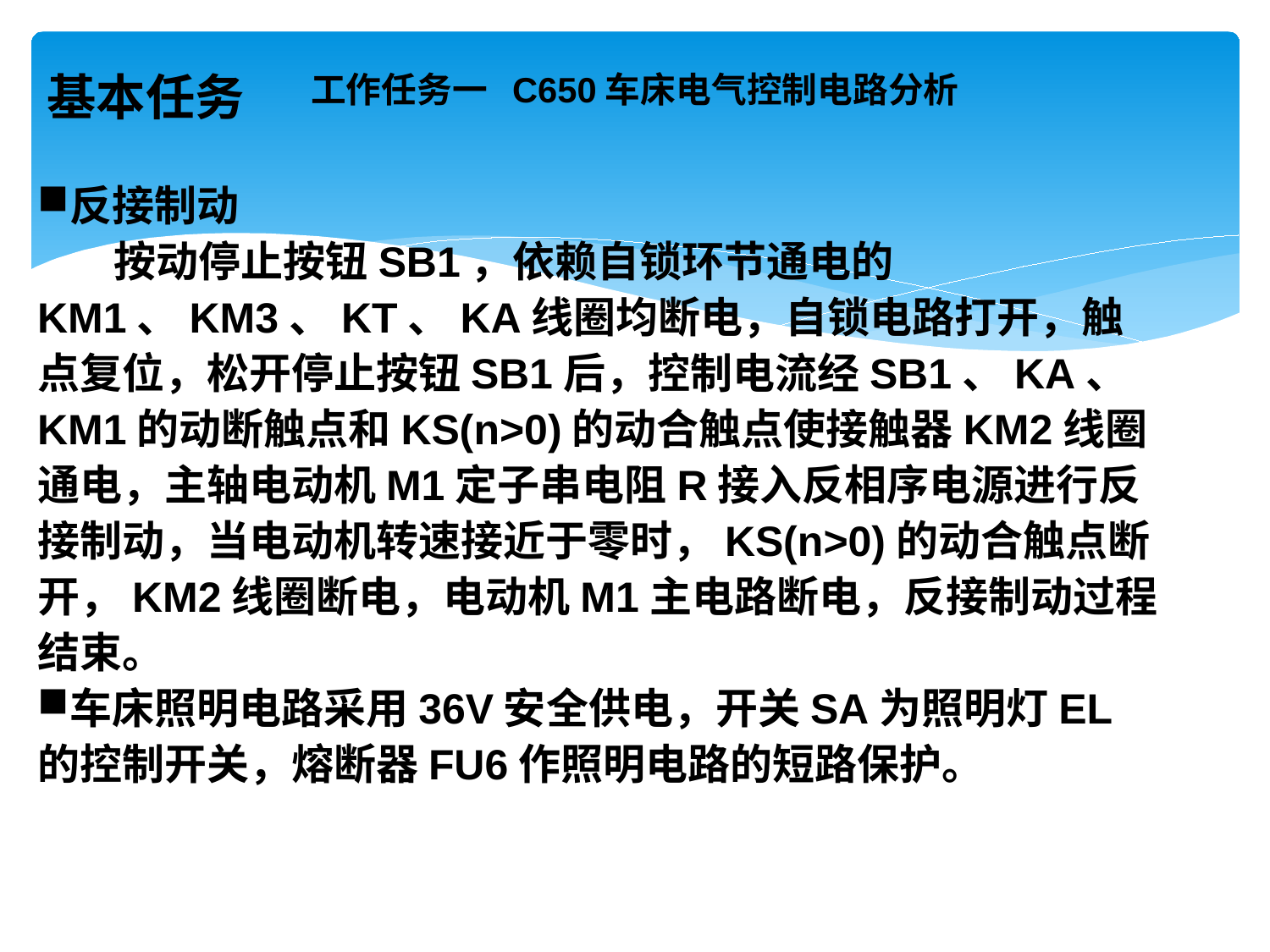

# 工作任务一  C650车床电气控制电路分析
基本任务
反接制动
       按动停止按钮SB1，依赖自锁环节通电的KM1、KM3、KT、KA线圈均断电，自锁电路打开，触点复位，松开停止按钮SB1后，控制电流经SB1、KA、KM1的动断触点和KS(n>0)的动合触点使接触器KM2线圈通电，主轴电动机M1定子串电阻R接入反相序电源进行反接制动，当电动机转速接近于零时，KS(n>0)的动合触点断开，KM2线圈断电，电动机M1主电路断电，反接制动过程结束。
车床照明电路采用36V安全供电，开关SA为照明灯EL的控制开关，熔断器FU6作照明电路的短路保护。